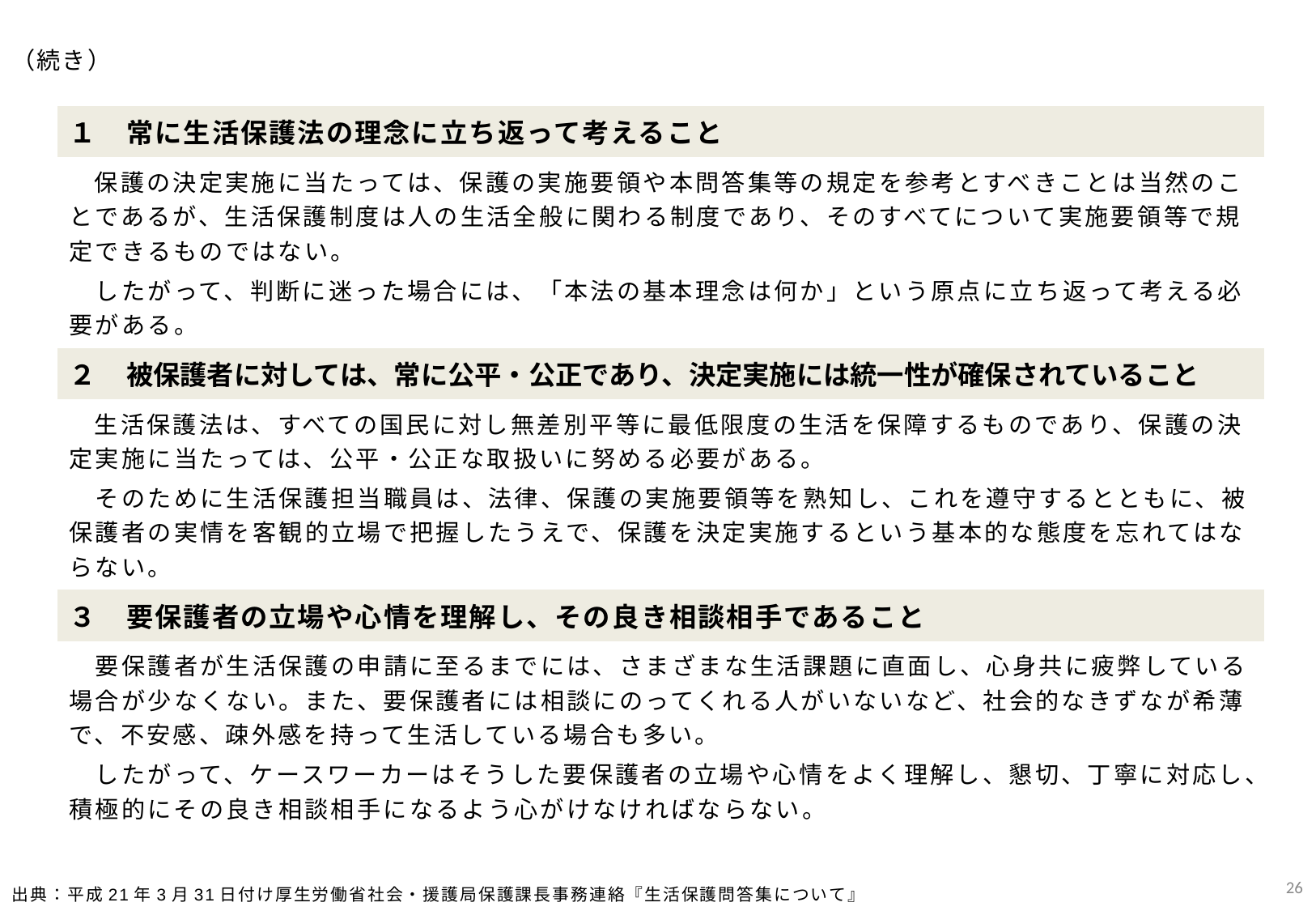

（続き）
| １　常に生活保護法の理念に立ち返って考えること |
| --- |
| 保護の決定実施に当たっては、保護の実施要領や本問答集等の規定を参考とすべきことは当然のことであるが、生活保護制度は人の生活全般に関わる制度であり、そのすべてについて実施要領等で規定できるものではない。 　したがって、判断に迷った場合には、「本法の基本理念は何か」という原点に立ち返って考える必要がある。 |
| ２　被保護者に対しては、常に公平・公正であり、決定実施には統一性が確保されていること |
| 生活保護法は、すべての国民に対し無差別平等に最低限度の生活を保障するものであり、保護の決定実施に当たっては、公平・公正な取扱いに努める必要がある。 　そのために生活保護担当職員は、法律、保護の実施要領等を熟知し、これを遵守するとともに、被保護者の実情を客観的立場で把握したうえで、保護を決定実施するという基本的な態度を忘れてはならない。 |
| ３　要保護者の立場や心情を理解し、その良き相談相手であること |
| 要保護者が生活保護の申請に至るまでには、さまざまな生活課題に直面し、心身共に疲弊している場合が少なくない。また、要保護者には相談にのってくれる人がいないなど、社会的なきずなが希薄で、不安感、疎外感を持って生活している場合も多い。 　したがって、ケースワーカーはそうした要保護者の立場や心情をよく理解し、懇切、丁寧に対応し、積極的にその良き相談相手になるよう心がけなければならない。 |
26
出典：平成21年3月31日付け厚生労働省社会・援護局保護課長事務連絡『生活保護問答集について』